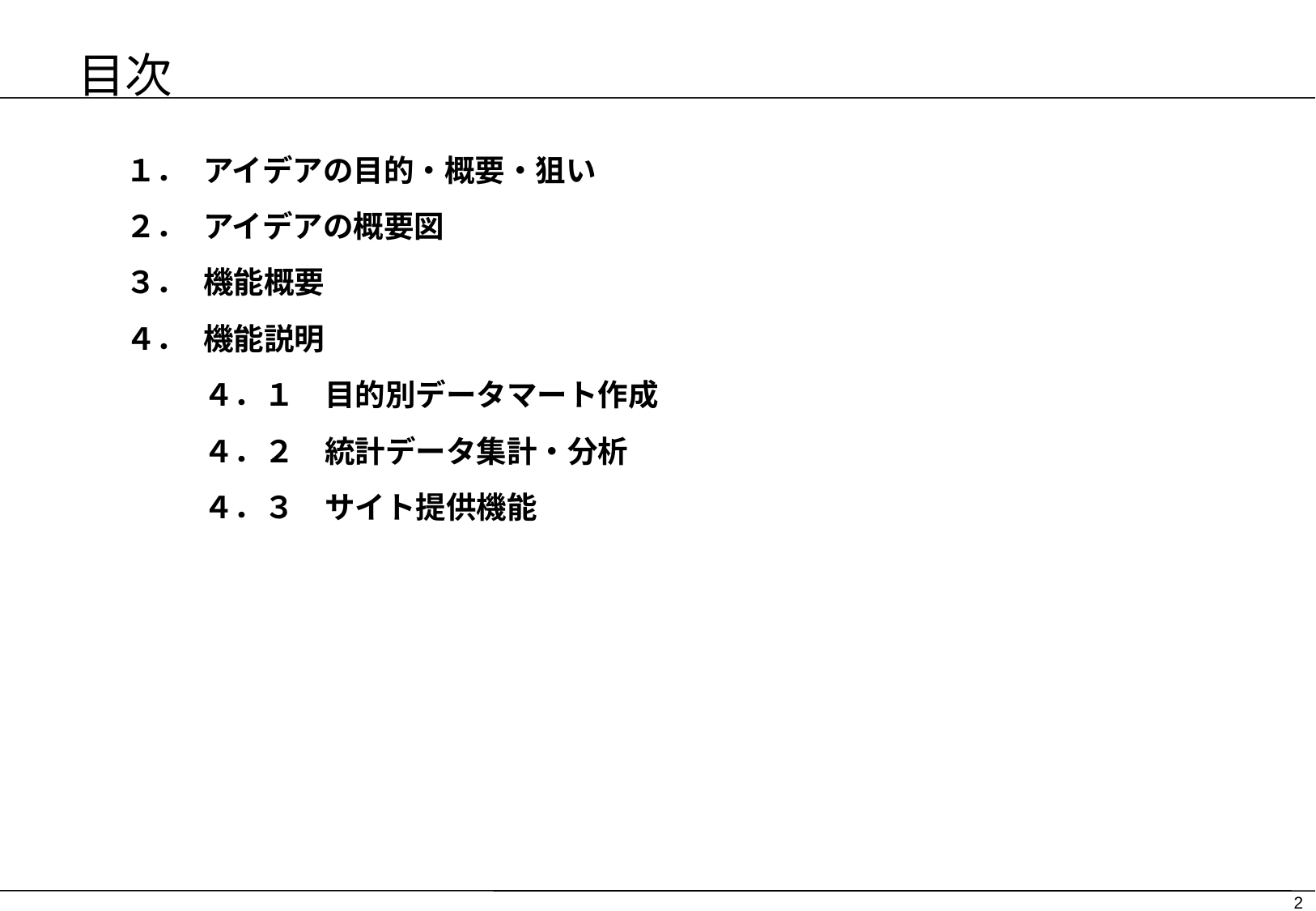

# 目次
| １． | アイデアの目的・概要・狙い |  |
| --- | --- | --- |
| ２． | アイデアの概要図 |  |
| ３． | 機能概要 |  |
| ４． | 機能説明 |  |
|  | ４．１　目的別データマート作成 |  |
|  | ４．２　統計データ集計・分析 |  |
|  | ４．３　サイト提供機能 |  |
|  |  |  |
|  |  |  |
|  |  |  |
|  |  |  |
|  |  |  |
|  |  |  |